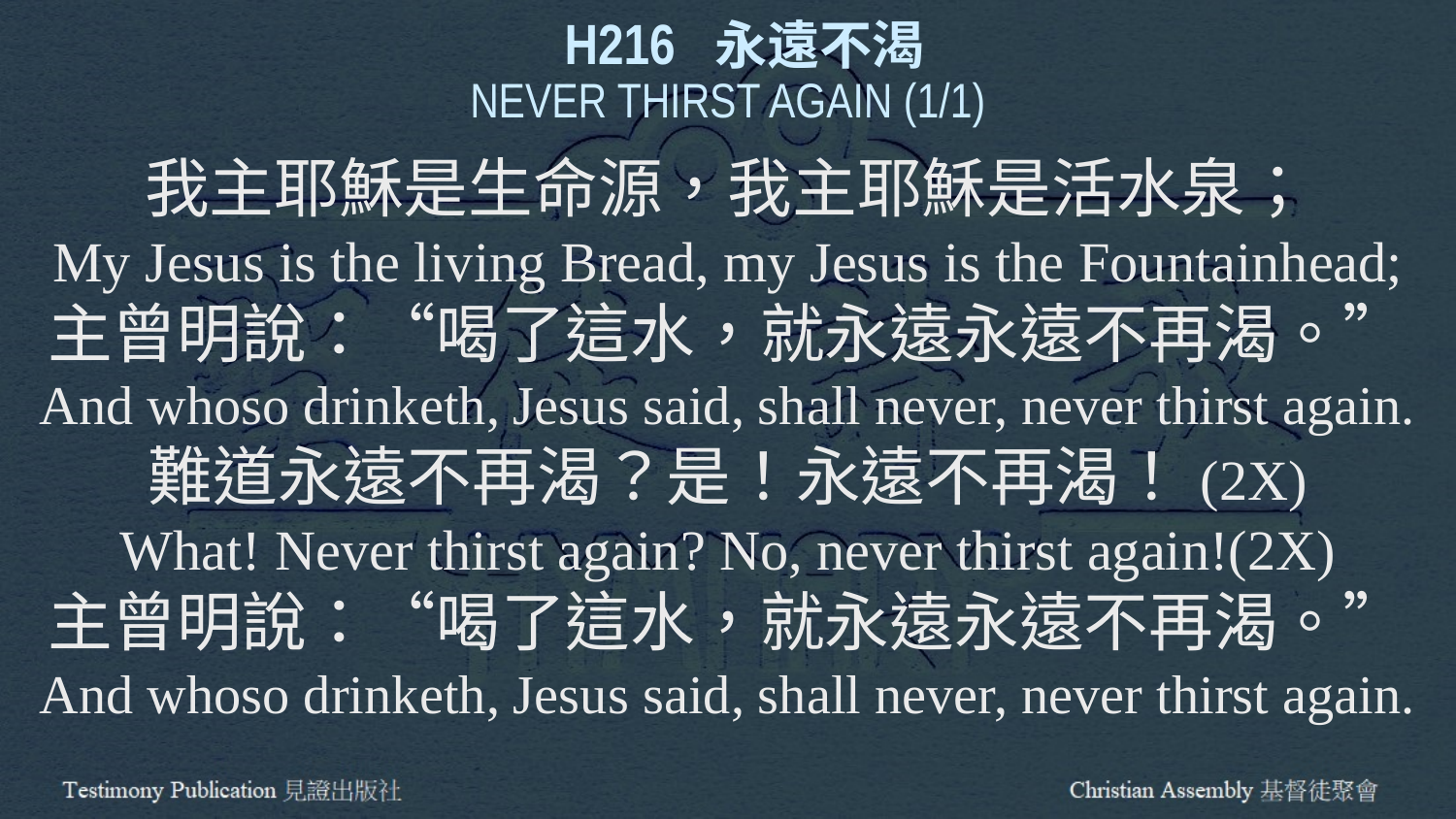

H216  永遠不渴
NEVER THIRST AGAIN (1/1)
我主耶穌是生命源，我主耶穌是活水泉；
My Jesus is the living Bread, my Jesus is the Fountainhead;
主曾明說：“喝了這水，就永遠永遠不再渴。”
And whoso drinketh, Jesus said, shall never, never thirst again.
難道永遠不再渴？是！永遠不再渴！(2X)
What! Never thirst again? No, never thirst again!(2X)
主曾明說：“喝了這水，就永遠永遠不再渴。”
And whoso drinketh, Jesus said, shall never, never thirst again.